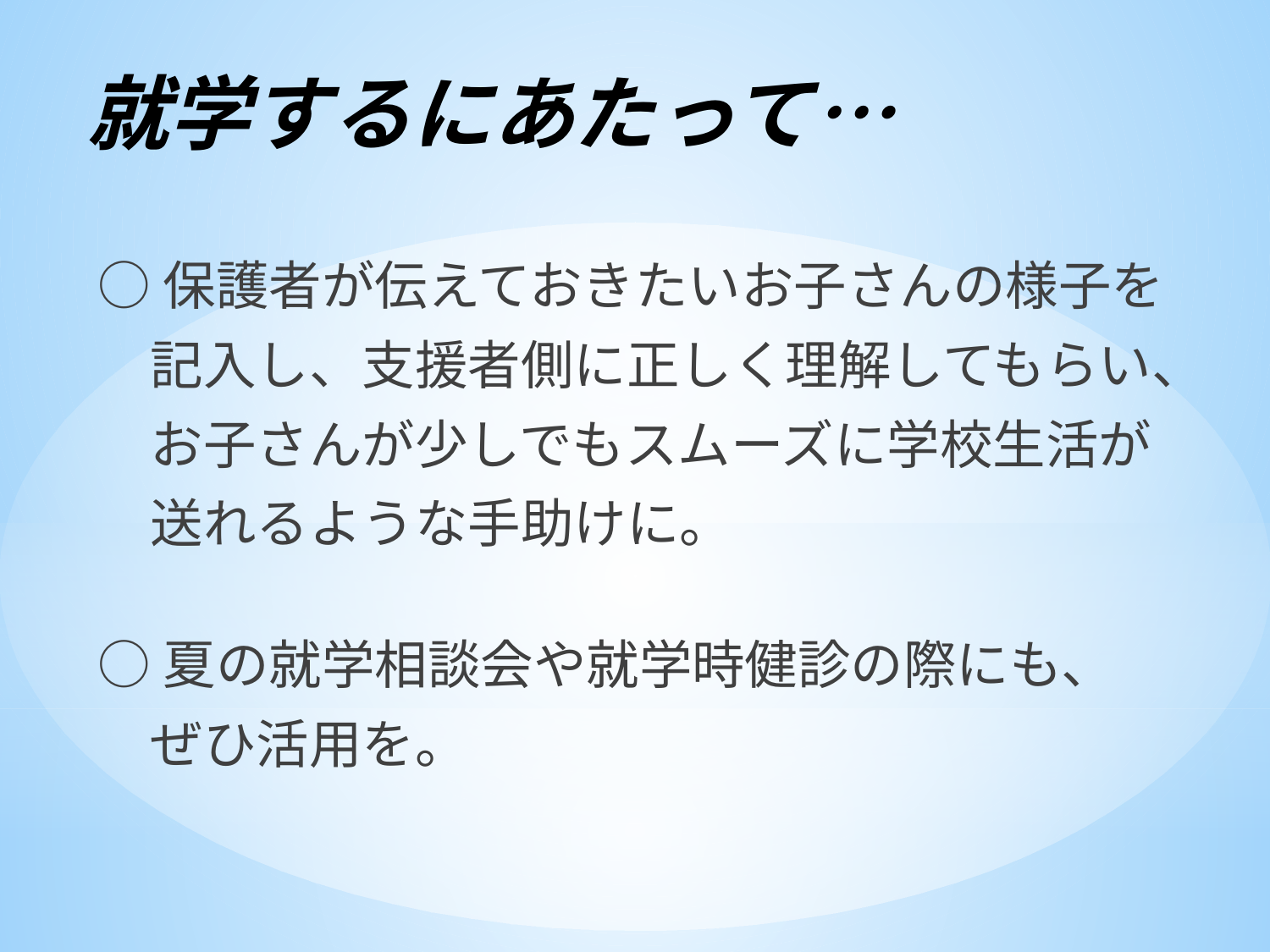

# 就学するにあたって…
○保護者が伝えておきたいお子さんの様子を
　記入し、支援者側に正しく理解してもらい、
　お子さんが少しでもスムーズに学校生活が
　送れるような手助けに。

○夏の就学相談会や就学時健診の際にも、
　ぜひ活用を。